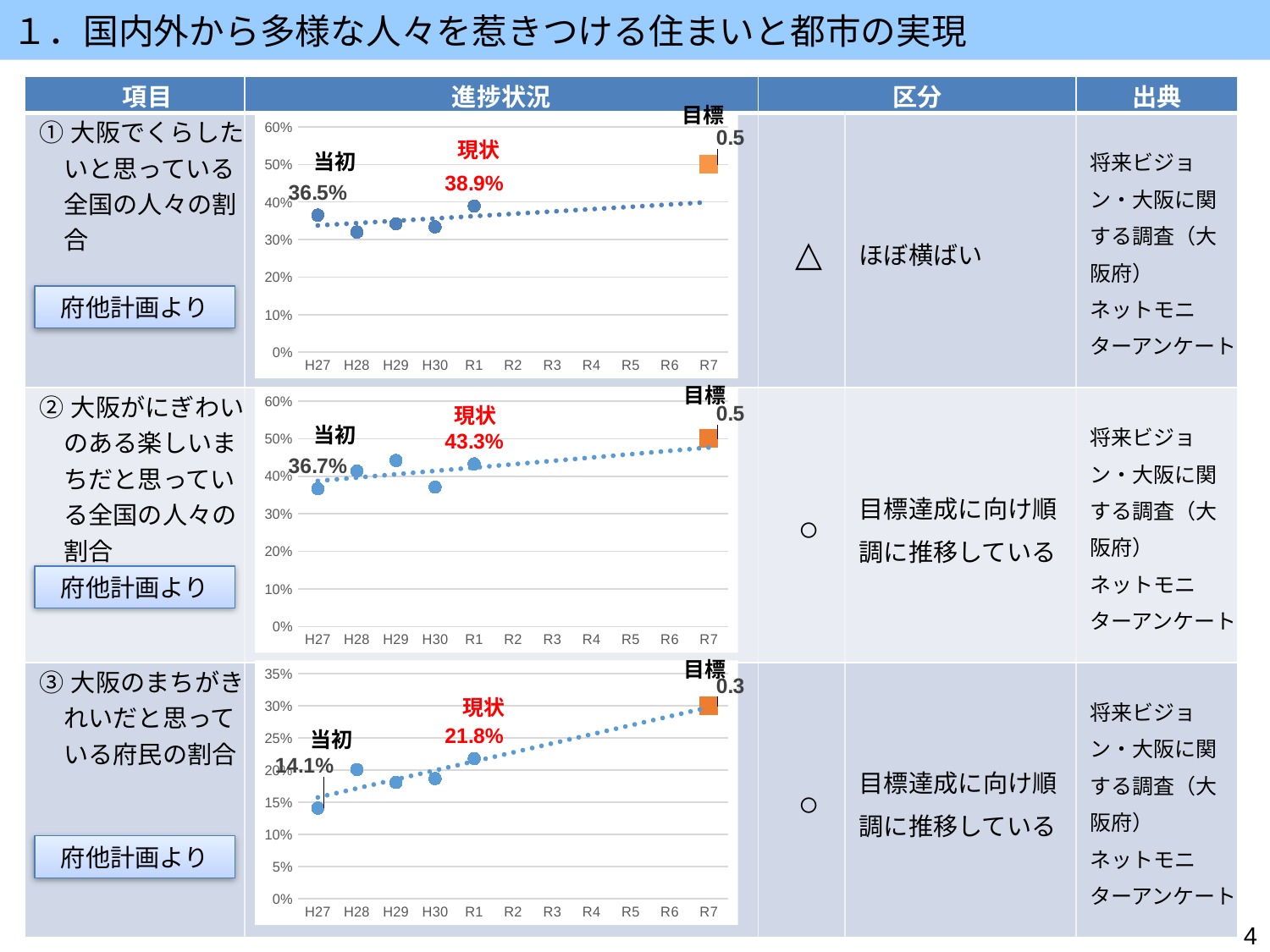

１．国内外から多様な人々を惹きつける住まいと都市の実現
| 項目 | 進捗状況 | 区分 |  | 出典 |
| --- | --- | --- | --- | --- |
| ①大阪でくらしたいと思っている全国の人々の割合 |  | △ | ほぼ横ばい | 将来ビジョン・大阪に関する調査（大阪府） ネットモニターアンケート |
| ②大阪がにぎわいのある楽しいまちだと思っている全国の人々の割合 |  | ○ | 目標達成に向け順調に推移している | 将来ビジョン・大阪に関する調査（大阪府） ネットモニターアンケート |
| ③大阪のまちがきれいだと思っている府民の割合 |  | ○ | 目標達成に向け順調に推移している | 将来ビジョン・大阪に関する調査（大阪府） ネットモニターアンケート |
目標

### Chart

| Category | 進捗状況 | 目標値 |
|---|---|---|
| H27 | 0.3650000000000001 | None |
| H28 | 0.32000000000000006 | None |
| H29 | 0.34200000000000014 | None |
| H30 | 0.3340000000000001 | None |
| R1 | 0.38900000000000007 | None |
| R2 | None | None |
| R3 | None | None |
| R4 | None | None |
| R5 | None | None |
| R6 | None | None |
| R7 | None | 0.5 |
現状
当初
府他計画より
目標

### Chart

| Category | 進捗状況 | 目標値 |
|---|---|---|
| H27 | 0.3670000000000001 | None |
| H28 | 0.41400000000000003 | None |
| H29 | 0.442 | None |
| H30 | 0.37100000000000005 | None |
| R1 | 0.43300000000000005 | None |
| R2 | None | None |
| R3 | None | None |
| R4 | None | None |
| R5 | None | None |
| R6 | None | None |
| R7 | None | 0.5 |
現状
当初
府他計画より
目標

### Chart

| Category | 進捗状況 | 目標値 |
|---|---|---|
| H27 | 0.14100000000000001 | None |
| H28 | 0.201 | None |
| H29 | 0.18100000000000002 | None |
| H30 | 0.18700000000000003 | None |
| R1 | 0.21800000000000003 | None |
| R2 | None | None |
| R3 | None | None |
| R4 | None | None |
| R5 | None | None |
| R6 | None | None |
| R7 | None | 0.30000000000000004 |
現状
当初
府他計画より
4